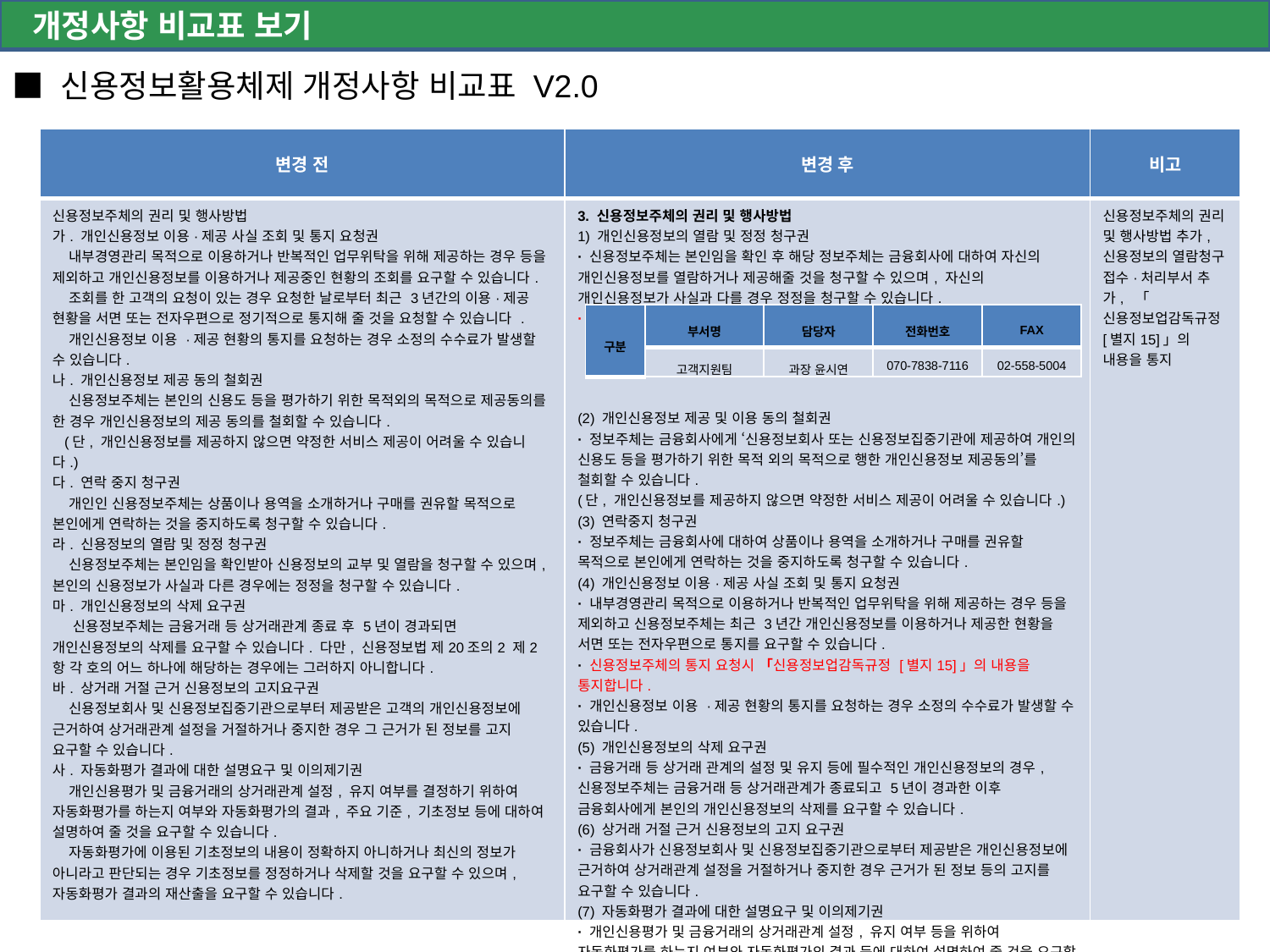

개정사항 비교표 보기
■ 신용정보활용체제 개정사항 비교표 V2.0
| 변경 전 | 변경 후 | 비고 |
| --- | --- | --- |
| 신용정보주체의 권리 및 행사방법 가. 개인신용정보 이용·제공 사실 조회 및 통지 요청권    내부경영관리 목적으로 이용하거나 반복적인 업무위탁을 위해 제공하는 경우 등을 제외하고 개인신용정보를 이용하거나 제공중인 현황의 조회를 요구할 수 있습니다.    조회를 한 고객의 요청이 있는 경우 요청한 날로부터 최근 3년간의 이용·제공 현황을 서면 또는 전자우편으로 정기적으로 통지해 줄 것을 요청할 수 있습니다 .    개인신용정보 이용 ·제공 현황의 통지를 요청하는 경우 소정의 수수료가 발생할 수 있습니다. 나. 개인신용정보 제공 동의 철회권    신용정보주체는 본인의 신용도 등을 평가하기 위한 목적외의 목적으로 제공동의를 한 경우 개인신용정보의 제공 동의를 철회할 수 있습니다.    (단, 개인신용정보를 제공하지 않으면 약정한 서비스 제공이 어려울 수 있습니다.) 다. 연락 중지 청구권    개인인 신용정보주체는 상품이나 용역을 소개하거나 구매를 권유할 목적으로 본인에게 연락하는 것을 중지하도록 청구할 수 있습니다. 라. 신용정보의 열람 및 정정 청구권    신용정보주체는 본인임을 확인받아 신용정보의 교부 및 열람을 청구할 수 있으며, 본인의 신용정보가 사실과 다른 경우에는 정정을 청구할 수 있습니다. 마. 개인신용정보의 삭제 요구권     신용정보주체는 금융거래 등 상거래관계 종료 후 5년이 경과되면 개인신용정보의 삭제를 요구할 수 있습니다. 다만, 신용정보법 제20조의2 제2항 각 호의 어느 하나에 해당하는 경우에는 그러하지 아니합니다. 바. 상거래 거절 근거 신용정보의 고지요구권    신용정보회사 및 신용정보집중기관으로부터 제공받은 고객의 개인신용정보에 근거하여 상거래관계 설정을 거절하거나 중지한 경우 그 근거가 된 정보를 고지 요구할 수 있습니다. 사. 자동화평가 결과에 대한 설명요구 및 이의제기권    개인신용평가 및 금융거래의 상거래관계 설정, 유지 여부를 결정하기 위하여 자동화평가를 하는지 여부와 자동화평가의 결과, 주요 기준, 기초정보 등에 대하여 설명하여 줄 것을 요구할 수 있습니다.    자동화평가에 이용된 기초정보의 내용이 정확하지 아니하거나 최신의 정보가 아니라고 판단되는 경우 기초정보를 정정하거나 삭제할 것을 요구할 수 있으며, 자동화평가 결과의 재산출을 요구할 수 있습니다. | 3. 신용정보주체의 권리 및 행사방법 1) 개인신용정보의 열람 및 정정 청구권 · 신용정보주체는 본인임을 확인 후 해당 정보주체는 금융회사에 대하여 자신의 개인신용정보를 열람하거나 제공해줄 것을 청구할 수 있으며, 자신의 개인신용정보가 사실과 다를 경우 정정을 청구할 수 있습니다. · 신용정보의 열람청구 접수·처리 부서 (2) 개인신용정보 제공 및 이용 동의 철회권 · 정보주체는 금융회사에게 ‘신용정보회사 또는 신용정보집중기관에 제공하여 개인의 신용도 등을 평가하기 위한 목적 외의 목적으로 행한 개인신용정보 제공동의’를 철회할 수 있습니다. (단, 개인신용정보를 제공하지 않으면 약정한 서비스 제공이 어려울 수 있습니다.) (3) 연락중지 청구권 · 정보주체는 금융회사에 대하여 상품이나 용역을 소개하거나 구매를 권유할 목적으로 본인에게 연락하는 것을 중지하도록 청구할 수 있습니다. (4) 개인신용정보 이용·제공 사실 조회 및 통지 요청권 · 내부경영관리 목적으로 이용하거나 반복적인 업무위탁을 위해 제공하는 경우 등을 제외하고 신용정보주체는 최근 3년간 개인신용정보를 이용하거나 제공한 현황을 서면 또는 전자우편으로 통지를 요구할 수 있습니다. · 신용정보주체의 통지 요청시 「신용정보업감독규정 [별지15]」의 내용을 통지합니다. · 개인신용정보 이용 ·제공 현황의 통지를 요청하는 경우 소정의 수수료가 발생할 수 있습니다. (5) 개인신용정보의 삭제 요구권 · 금융거래 등 상거래 관계의 설정 및 유지 등에 필수적인 개인신용정보의 경우, 신용정보주체는 금융거래 등 상거래관계가 종료되고 5년이 경과한 이후 금융회사에게 본인의 개인신용정보의 삭제를 요구할 수 있습니다. (6) 상거래 거절 근거 신용정보의 고지 요구권 · 금융회사가 신용정보회사 및 신용정보집중기관으로부터 제공받은 개인신용정보에 근거하여 상거래관계 설정을 거절하거나 중지한 경우 근거가 된 정보 등의 고지를 요구할 수 있습니다. (7) 자동화평가 결과에 대한 설명요구 및 이의제기권 · 개인신용평가 및 금융거래의 상거래관계 설정, 유지 여부 등을 위하여 자동화평가를 하는지 여부와 자동화평가의 결과 등에 대하여 설명하여 줄 것을 요구할 수 있습니다. · 자동화평가에 이용된 기초정보의 내용이 정확하지 아니하거나 최신의 정보가 아니라고 판단되는 경우 기초정보를 정정하거나 삭제할 것을 요구할 수 있으며, 자동화평가 결과의 재산출을 요구할 수 있습니다. | 신용정보주체의 권리 및 행사방법 추가, 신용정보의 열람청구 접수·처리부서 추가,  「신용정보업감독규정 [별지15]」의 내용을 통지 |
| 구분 | 부서명 | 담당자 | 전화번호 | FAX |
| --- | --- | --- | --- | --- |
|  | 고객지원팀 | 과장 윤시연 | 070-7838-7116 | 02-558-5004 |